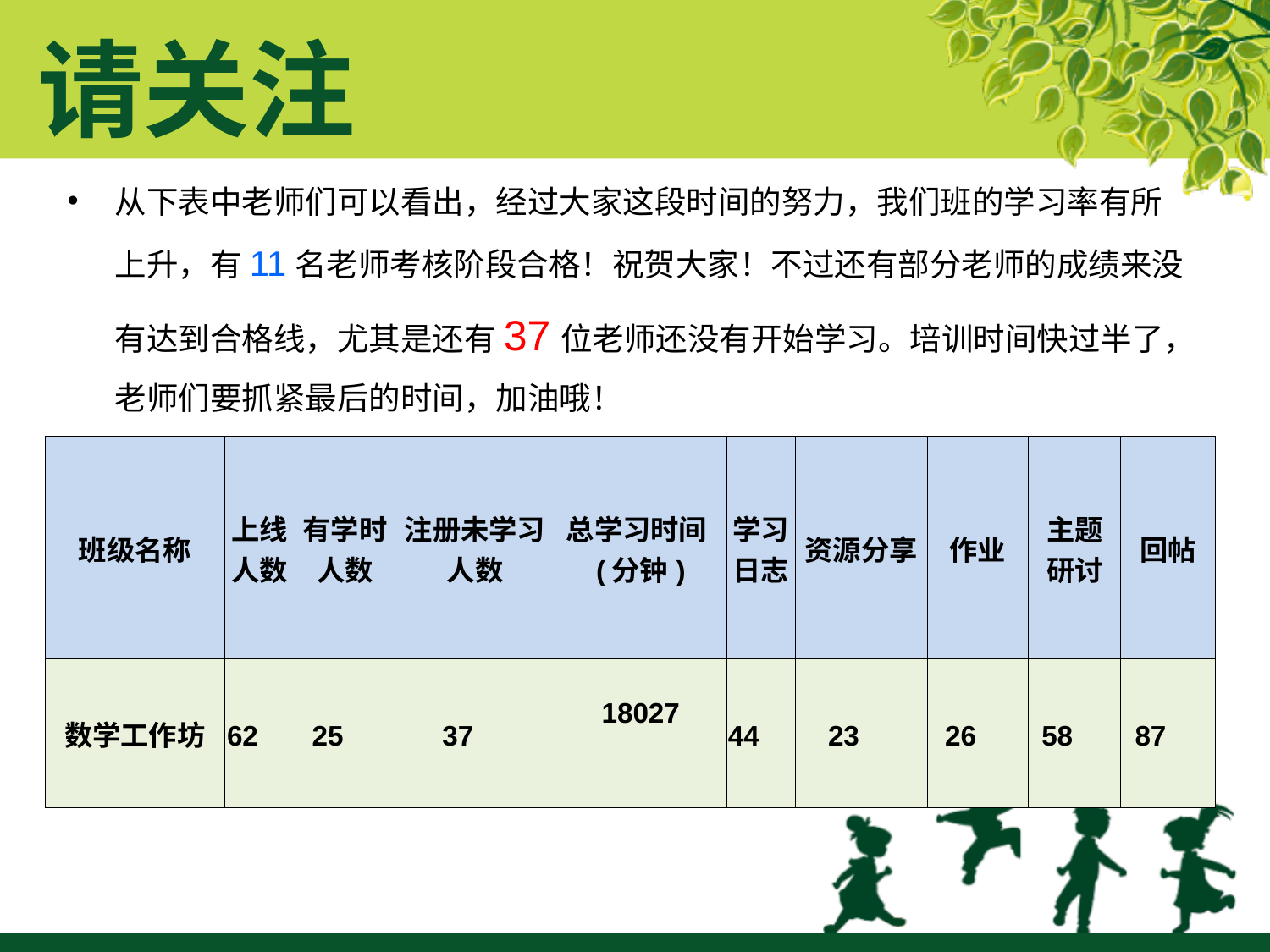

请关注
# 从下表中老师们可以看出，经过大家这段时间的努力，我们班的学习率有所上升，有11名老师考核阶段合格！祝贺大家！不过还有部分老师的成绩来没有达到合格线，尤其是还有37位老师还没有开始学习。培训时间快过半了，老师们要抓紧最后的时间，加油哦！
| 班级名称 | 上线人数 | 有学时人数 | 注册未学习人数 | 总学习时间(分钟) | 学习日志 | 资源分享 | 作业 | 主题 研讨 | 回帖 |
| --- | --- | --- | --- | --- | --- | --- | --- | --- | --- |
| 数学工作坊 | 62 | 25 | 37 | 18027 | 44 | 23 | 26 | 58 | 87 |